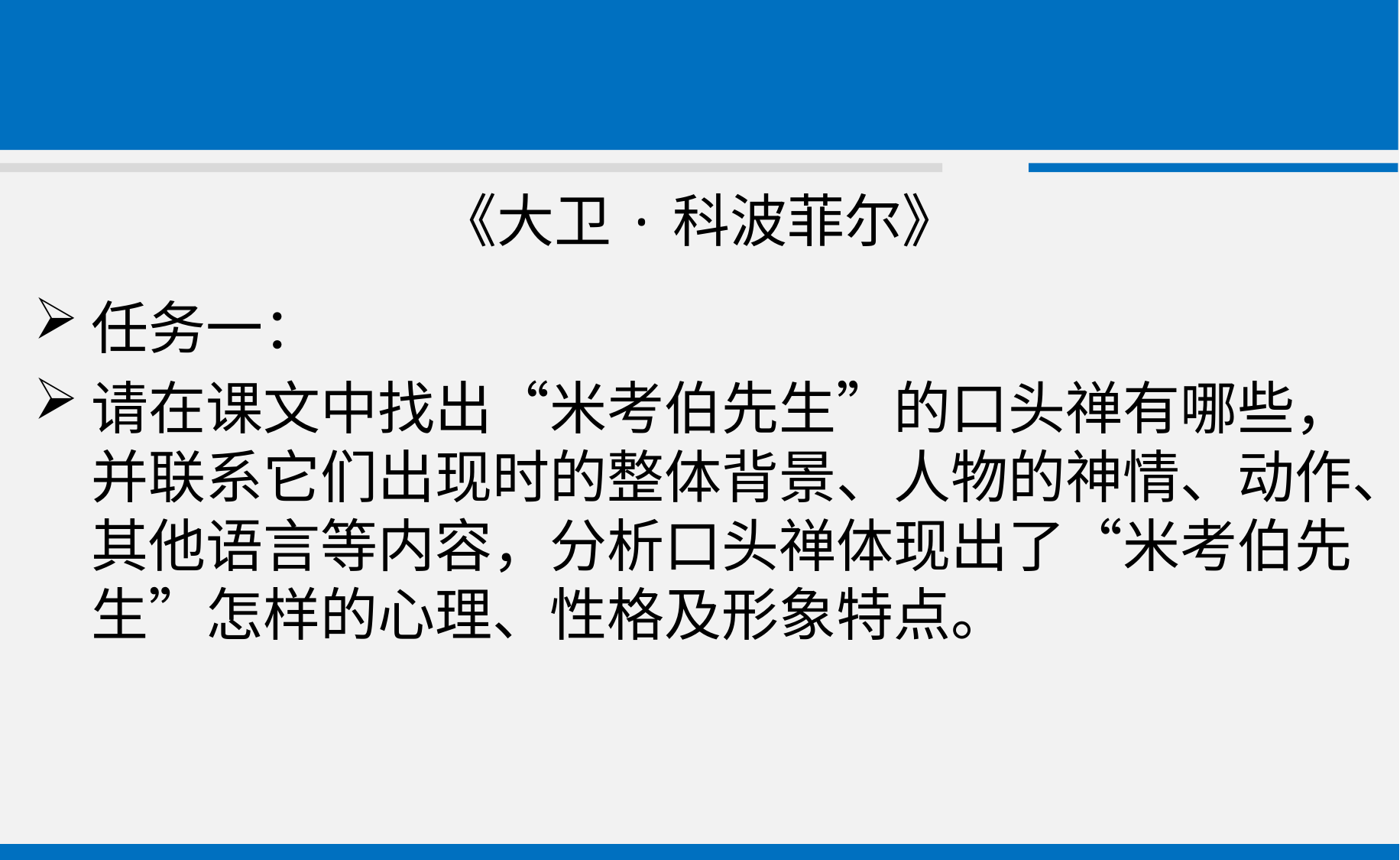

# 《大卫·科波菲尔》
任务一：
请在课文中找出“米考伯先生”的口头禅有哪些，并联系它们出现时的整体背景、人物的神情、动作、其他语言等内容，分析口头禅体现出了“米考伯先生”怎样的心理、性格及形象特点。